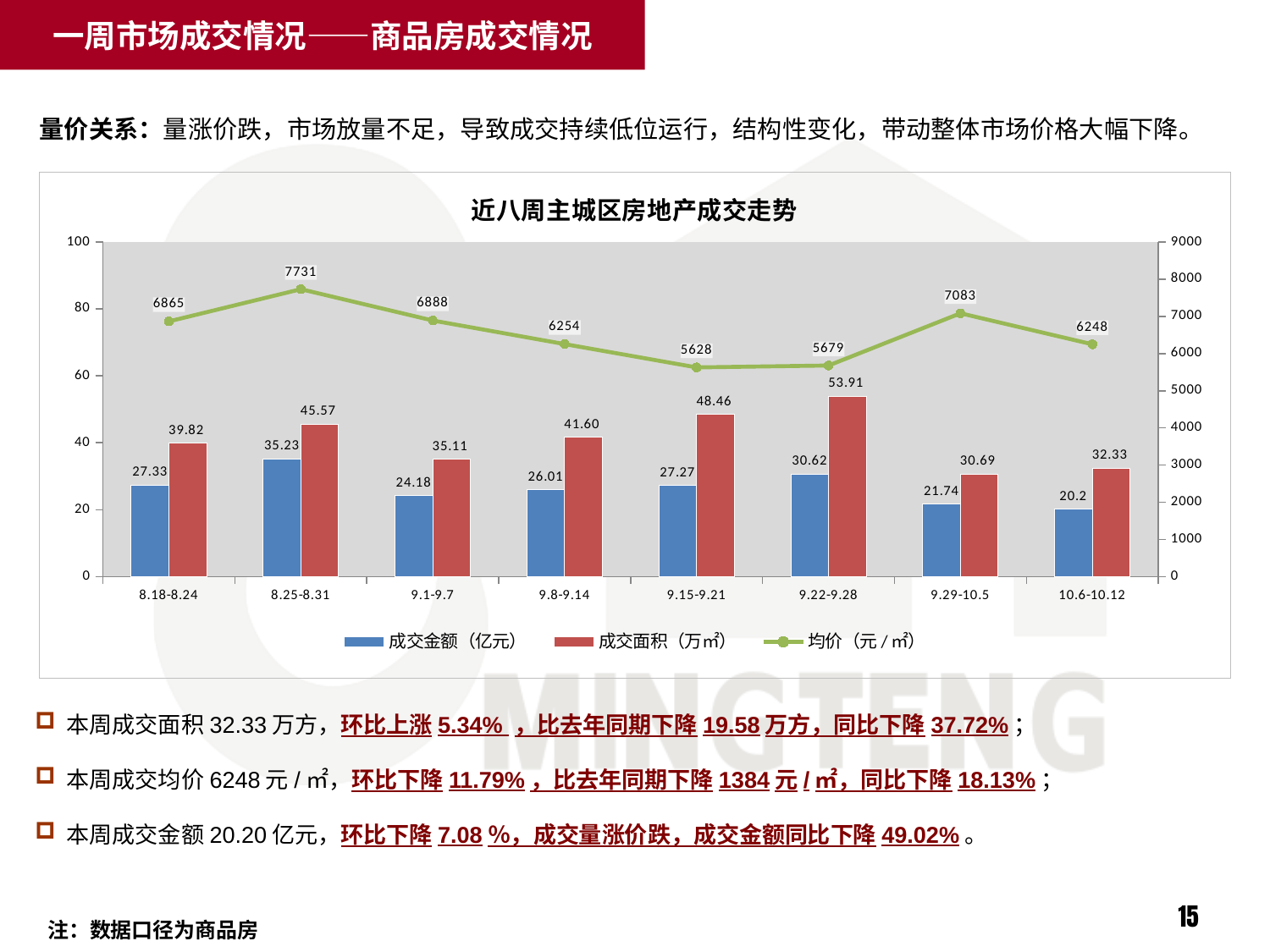

一周市场成交情况——商品房成交情况
量价关系：量涨价跌，市场放量不足，导致成交持续低位运行，结构性变化，带动整体市场价格大幅下降。

### Chart

| Category | 成交金额（亿元） | 成交面积（万㎡） | 均价（元/㎡） |
|---|---|---|---|
| 8.18-8.24 | 27.33 | 39.82 | 6865.0 |
| 8.25-8.31 | 35.23 | 45.57 | 7731.0 |
| 9.1-9.7 | 24.18 | 35.11 | 6888.0 |
| 9.8-9.14 | 26.01 | 41.6 | 6254.0 |
| 9.15-9.21 | 27.27 | 48.46 | 5628.0 |
| 9.22-9.28 | 30.62 | 53.91 | 5679.0 |
| 9.29-10.5 | 21.74 | 30.69 | 7083.0 |
| 10.6-10.12 | 20.2 | 32.33 | 6248.0 |
 本周成交面积32.33万方，环比上涨5.34% ，比去年同期下降19.58万方，同比下降37.72%；

 本周成交均价6248元/㎡，环比下降11.79%，比去年同期下降1384元/㎡，同比下降18.13%；

 本周成交金额20.20亿元，环比下降7.08％，成交量涨价跌，成交金额同比下降49.02%。
15
注：数据口径为商品房